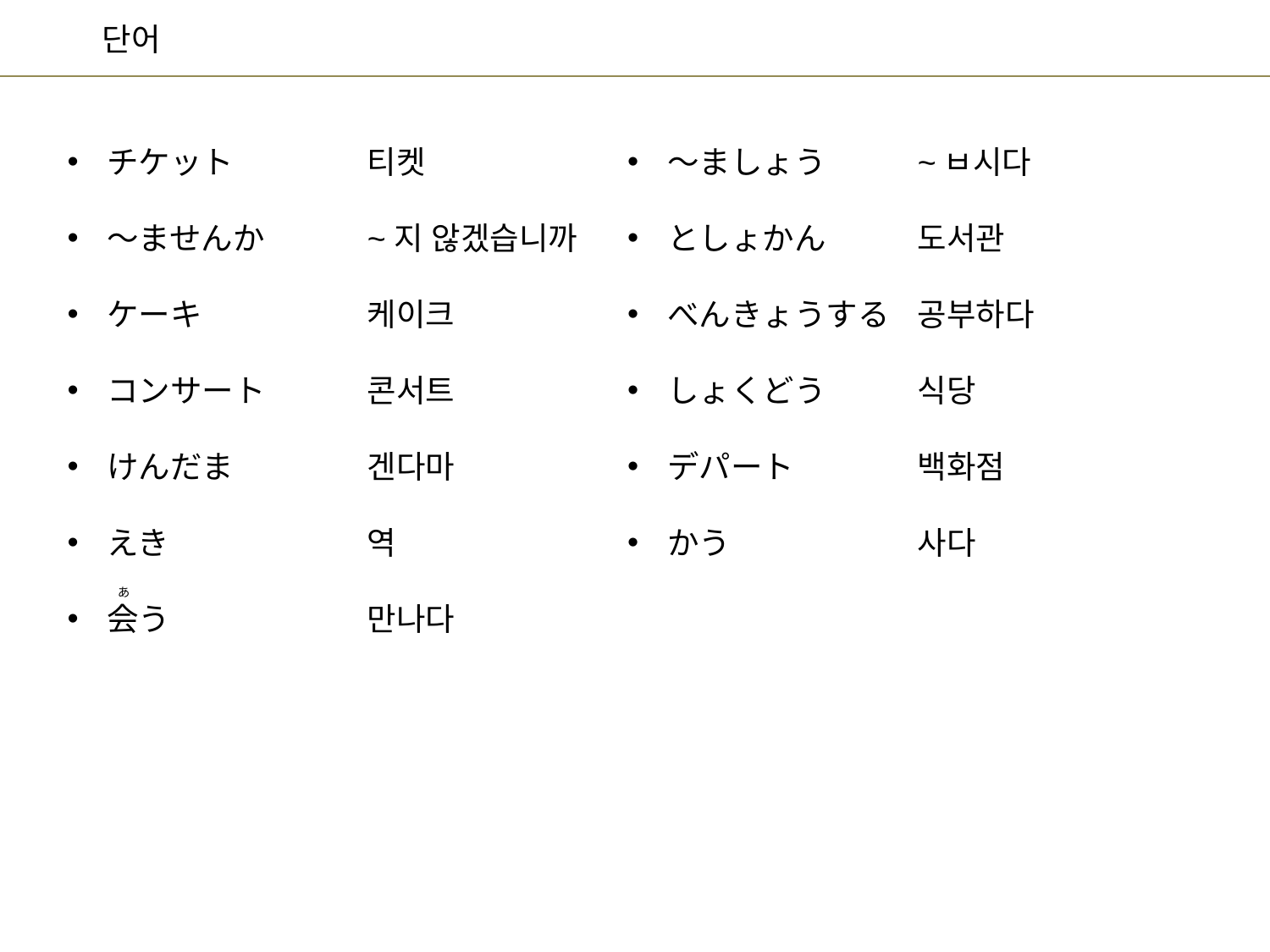

~ㅂ시다

도서관

공부하다

식당

백화점

사다
～ましょう

としょかん

べんきょうする

しょくどう

デパート

かう
티켓

~지 않겠습니까

케이크

콘서트

겐다마

역

만나다
チケット

～ませんか

ケーキ

コンサート

けんだま

えき

会う
あ